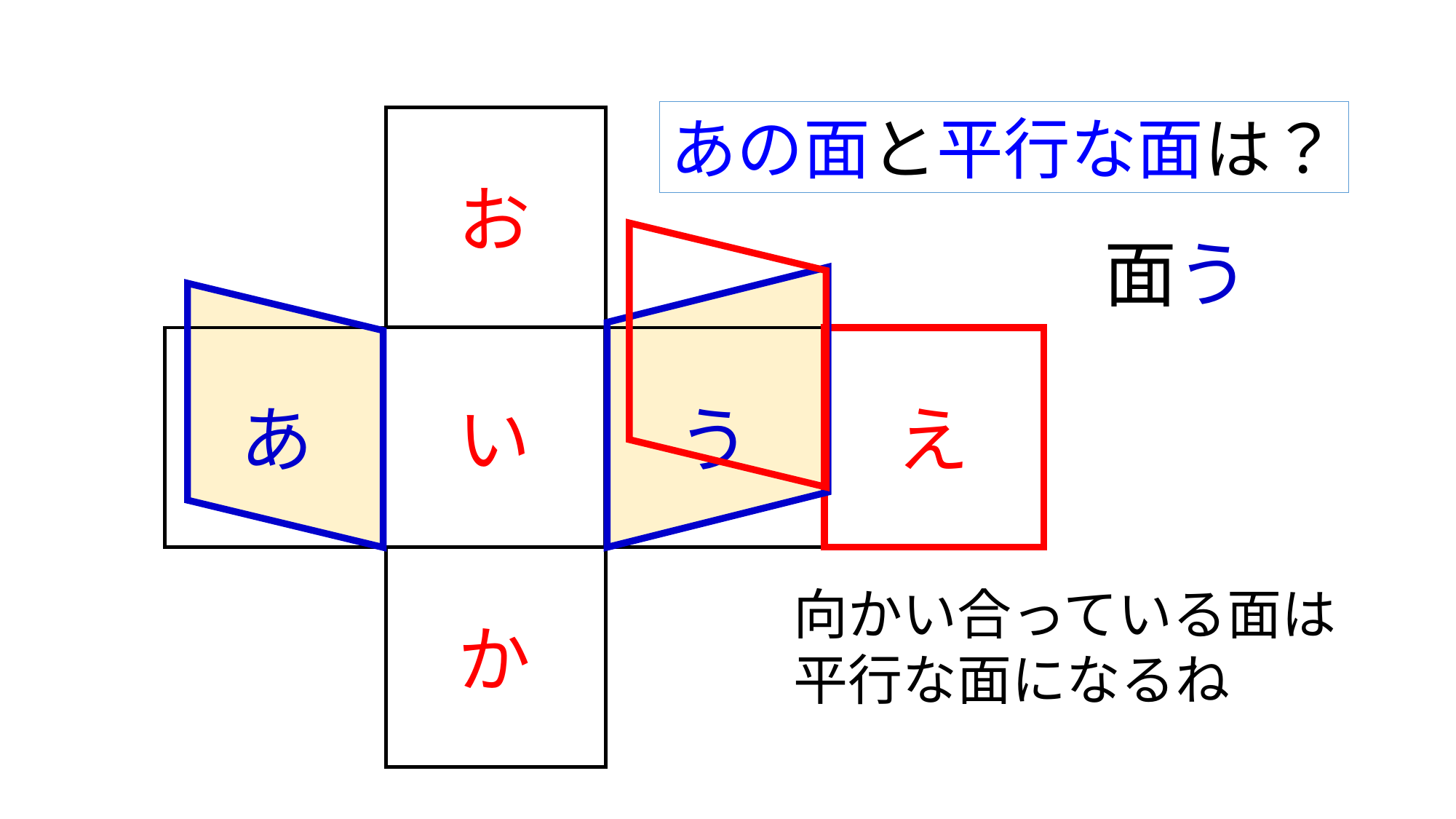

あの面と平行な面は？

お
面う

あ
い
う
え

向かい合っている面は平行な面になるね
か